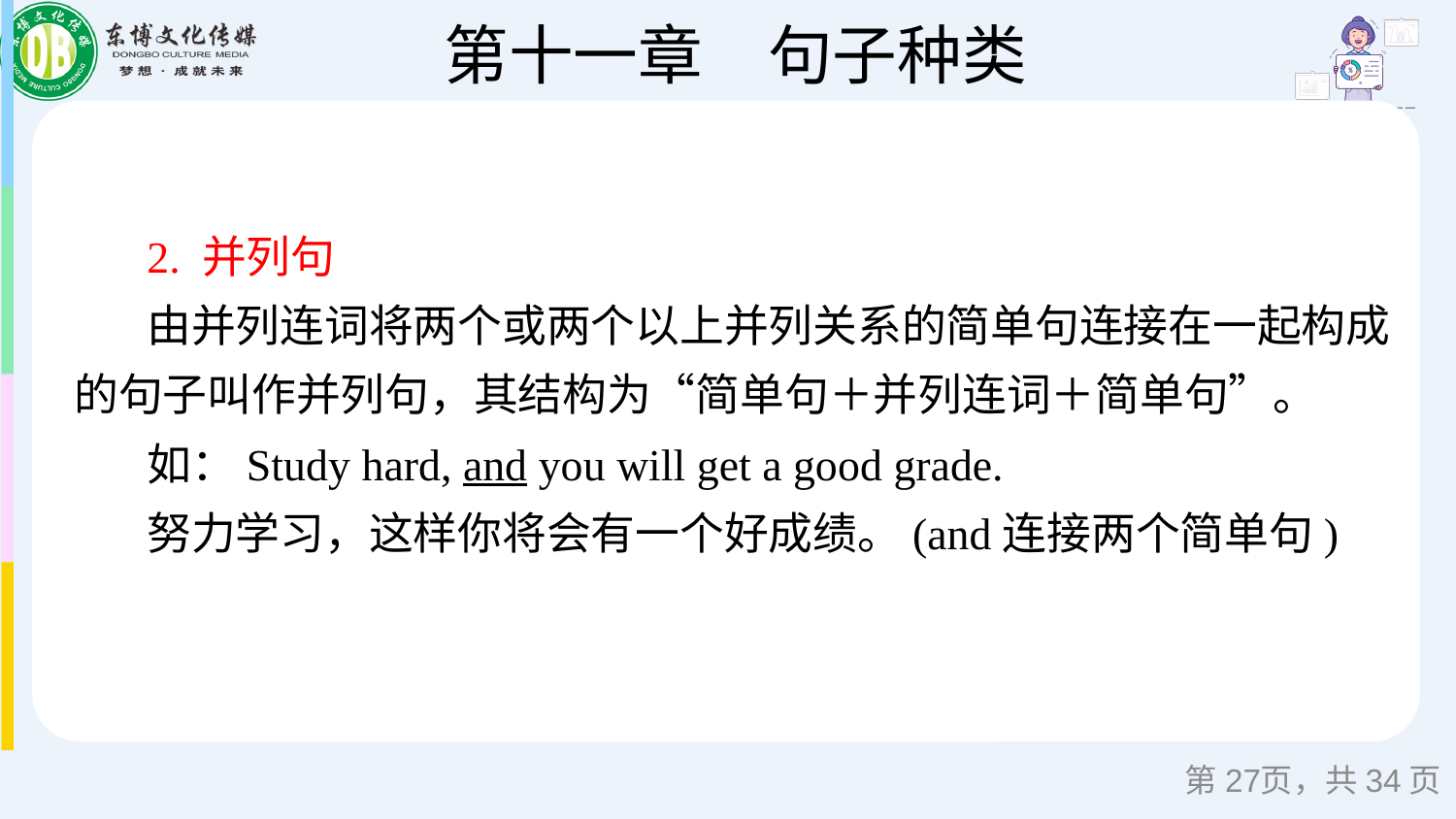

2. 并列句
由并列连词将两个或两个以上并列关系的简单句连接在一起构成的句子叫作并列句，其结构为“简单句＋并列连词＋简单句”。
如：Study hard, and you will get a good grade.
努力学习，这样你将会有一个好成绩。(and连接两个简单句)
第27页，共34页